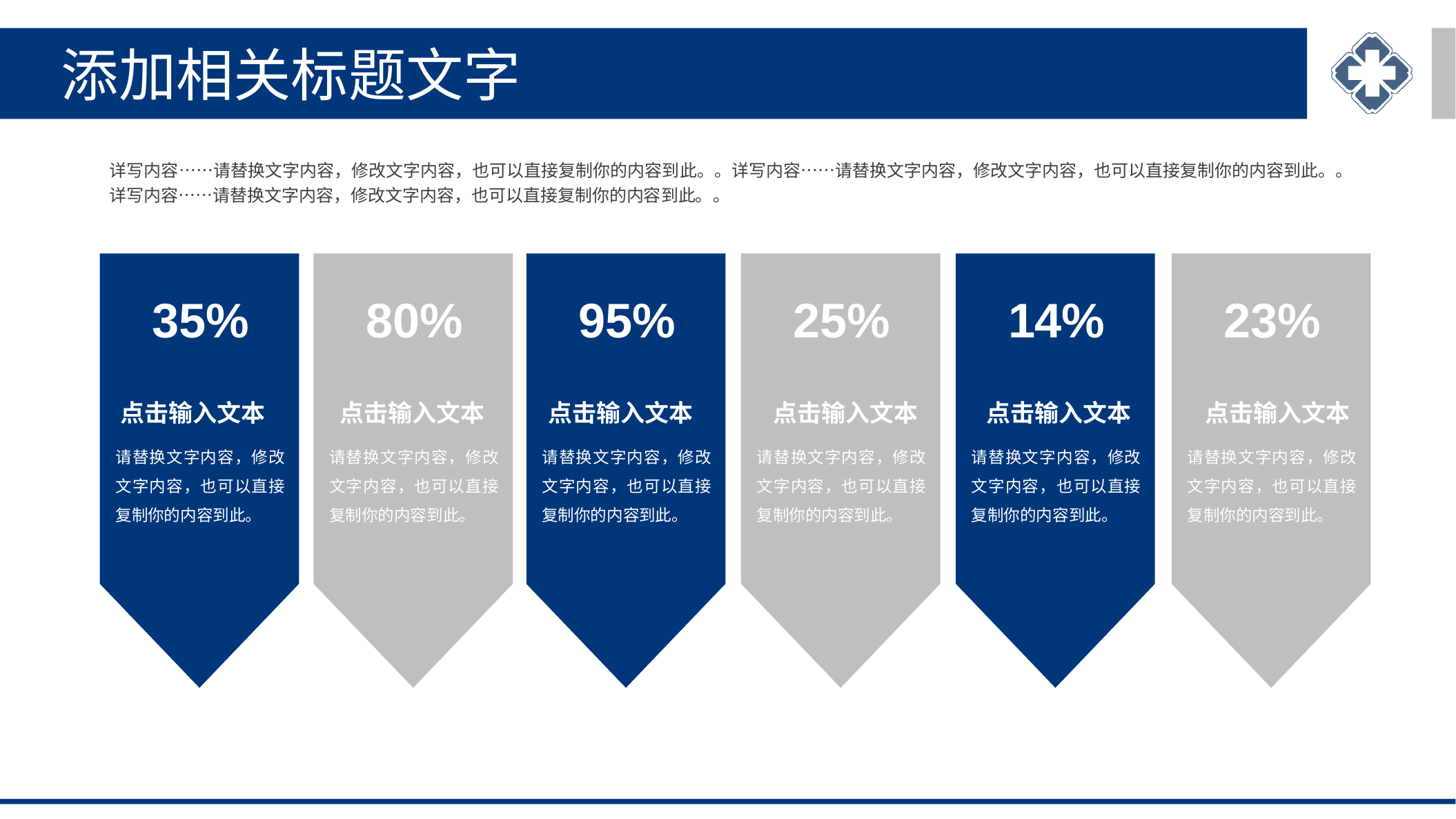

添加相关标题文字
详写内容……请替换文字内容，修改文字内容，也可以直接复制你的内容到此。。详写内容……请替换文字内容，修改文字内容，也可以直接复制你的内容到此。。详写内容……请替换文字内容，修改文字内容，也可以直接复制你的内容到此。。

35%
80%
95%
25%
14%
23%
点击输入文本
点击输入文本
点击输入文本
点击输入文本
点击输入文本
点击输入文本
请替换文字内容，修改文字内容，也可以直接复制你的内容到此。
请替换文字内容，修改文字内容，也可以直接复制你的内容到此。
请替换文字内容，修改文字内容，也可以直接复制你的内容到此。
请替换文字内容，修改文字内容，也可以直接复制你的内容到此。
请替换文字内容，修改文字内容，也可以直接复制你的内容到此。
请替换文字内容，修改文字内容，也可以直接复制你的内容到此。